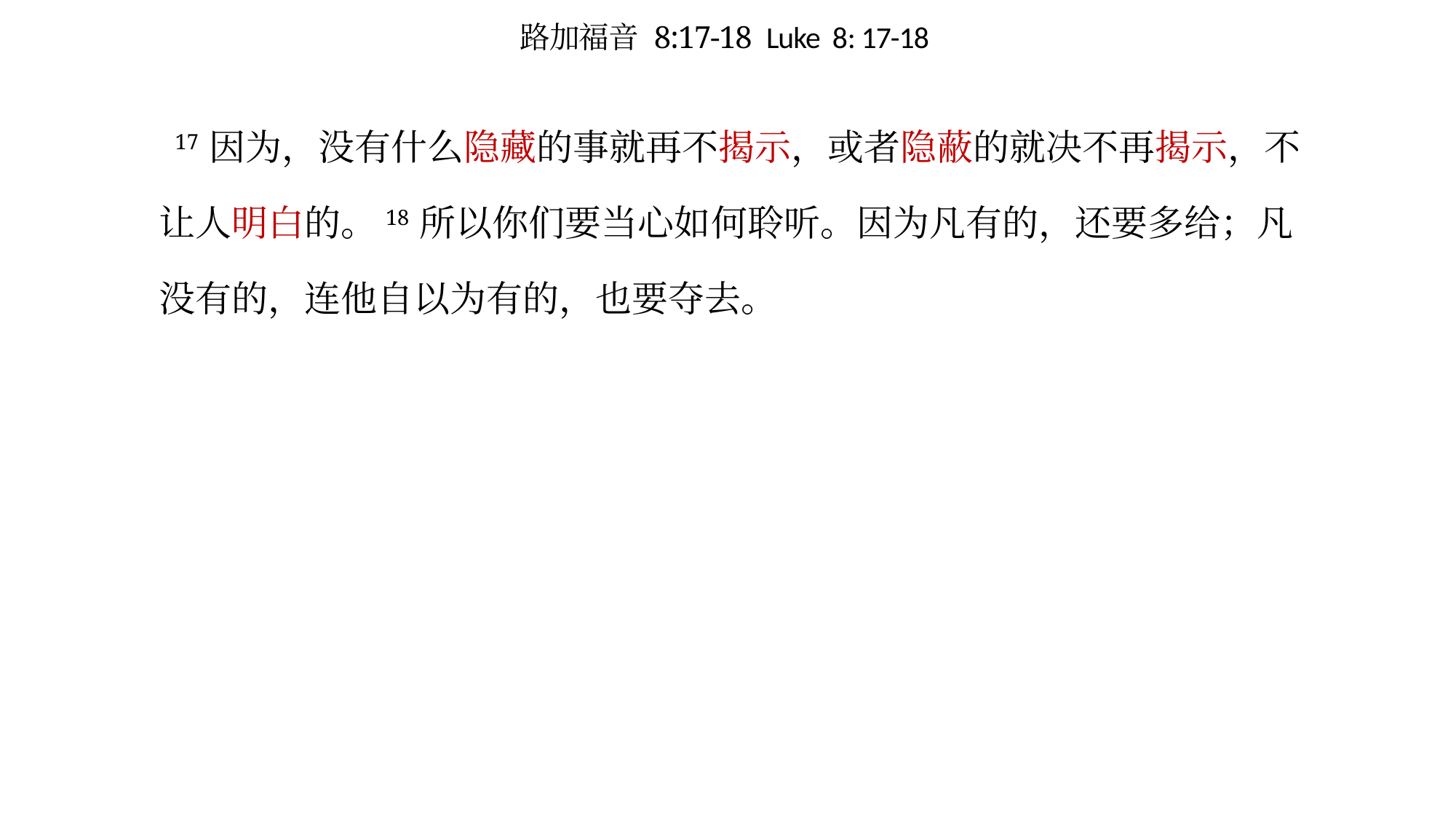

# 路加福音 8:17-18  Luke  8: 17-18
   17 因为，没有什么隐藏的事就再不揭示，或者隐蔽的就决不再揭示，不让人明白的。18 所以你们要当心如何聆听。因为凡有的，还要多给；凡没有的，连他自以为有的，也要夺去。